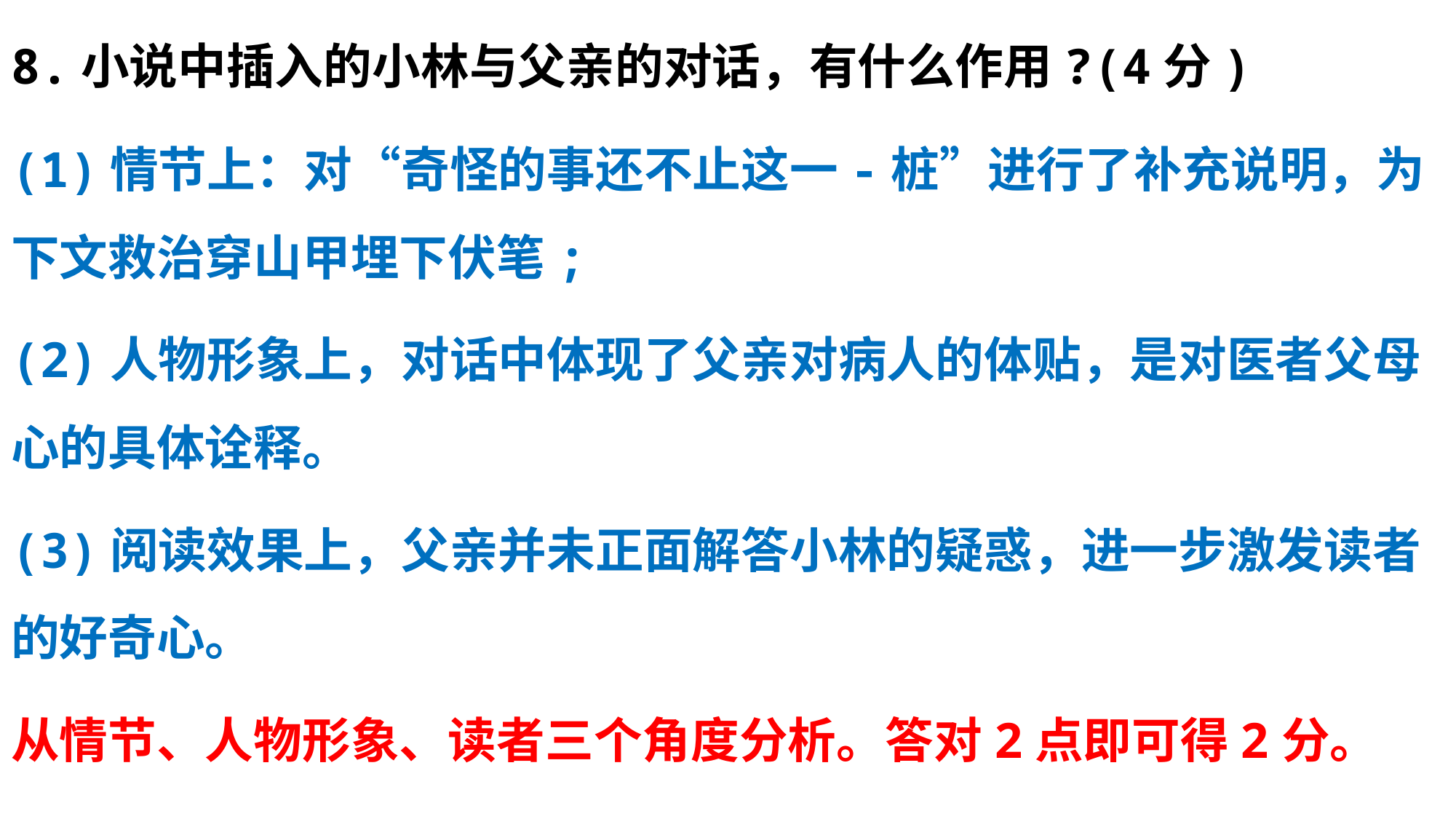

8.小说中插入的小林与父亲的对话，有什么作用?(4分)
(1)情节上：对“奇怪的事还不止这一-桩”进行了补充说明，为下文救治穿山甲埋下伏笔;
(2)人物形象上，对话中体现了父亲对病人的体贴，是对医者父母心的具体诠释。
(3)阅读效果上，父亲并未正面解答小林的疑惑，进一步激发读者的好奇心。
从情节、人物形象、读者三个角度分析。答对2点即可得2分。